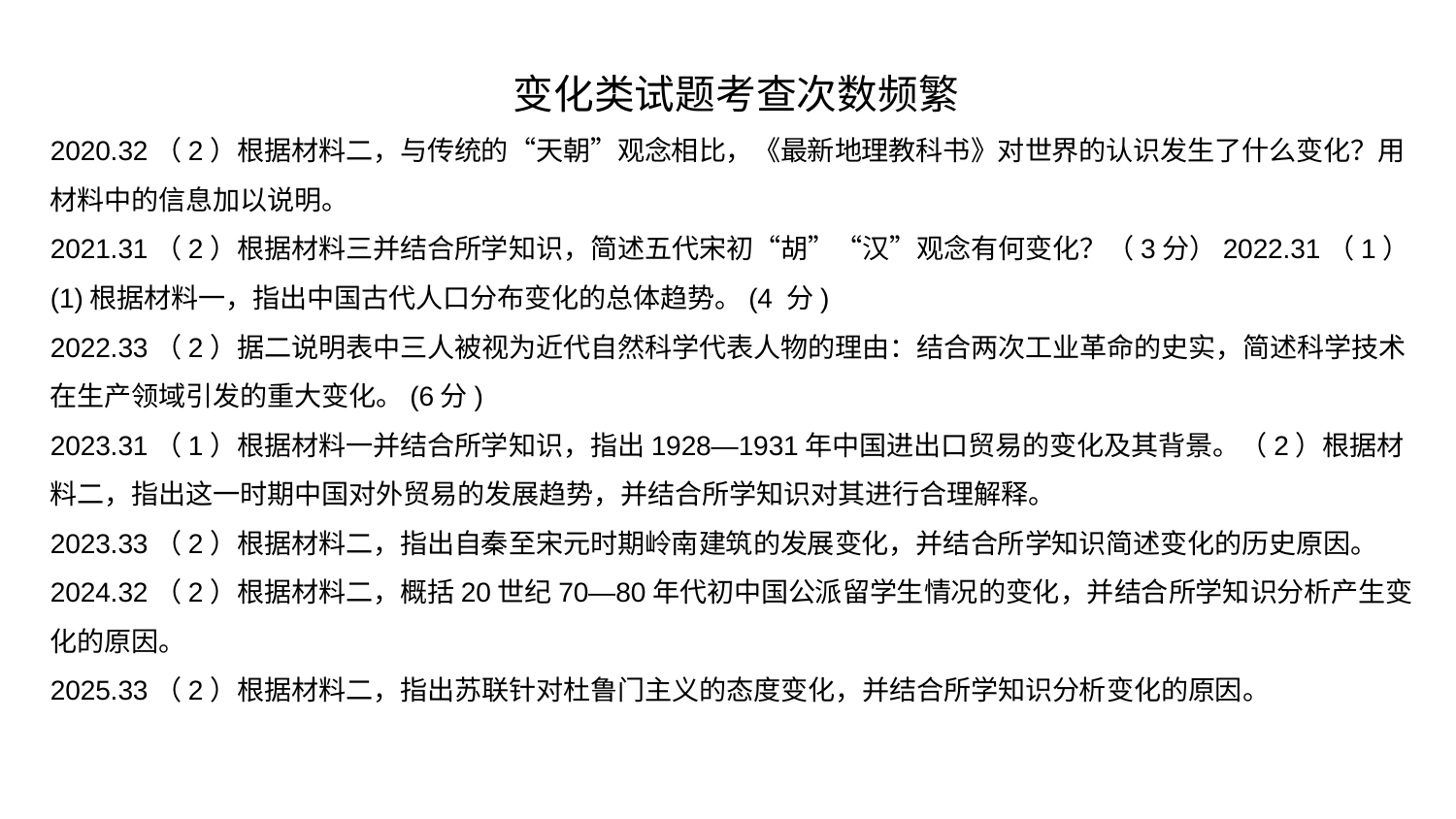

变化类试题考查次数频繁
2020.32（2）根据材料二，与传统的“天朝”观念相比，《最新地理教科书》对世界的认识发生了什么变化？用材料中的信息加以说明。
2021.31（2）根据材料三并结合所学知识，简述五代宋初“胡”“汉”观念有何变化？（3分）2022.31（1）(1)根据材料一，指出中国古代人口分布变化的总体趋势。(4 分)
2022.33（2）据二说明表中三人被视为近代自然科学代表人物的理由：结合两次工业革命的史实，简述科学技术在生产领域引发的重大变化。(6分)
2023.31（1）根据材料一并结合所学知识，指出1928—1931年中国进出口贸易的变化及其背景。（2）根据材料二，指出这一时期中国对外贸易的发展趋势，并结合所学知识对其进行合理解释。
2023.33（2）根据材料二，指出自秦至宋元时期岭南建筑的发展变化，并结合所学知识简述变化的历史原因。
2024.32（2）根据材料二，概括20世纪70—80年代初中国公派留学生情况的变化，并结合所学知识分析产生变化的原因。
2025.33（2）根据材料二，指出苏联针对杜鲁门主义的态度变化，并结合所学知识分析变化的原因。